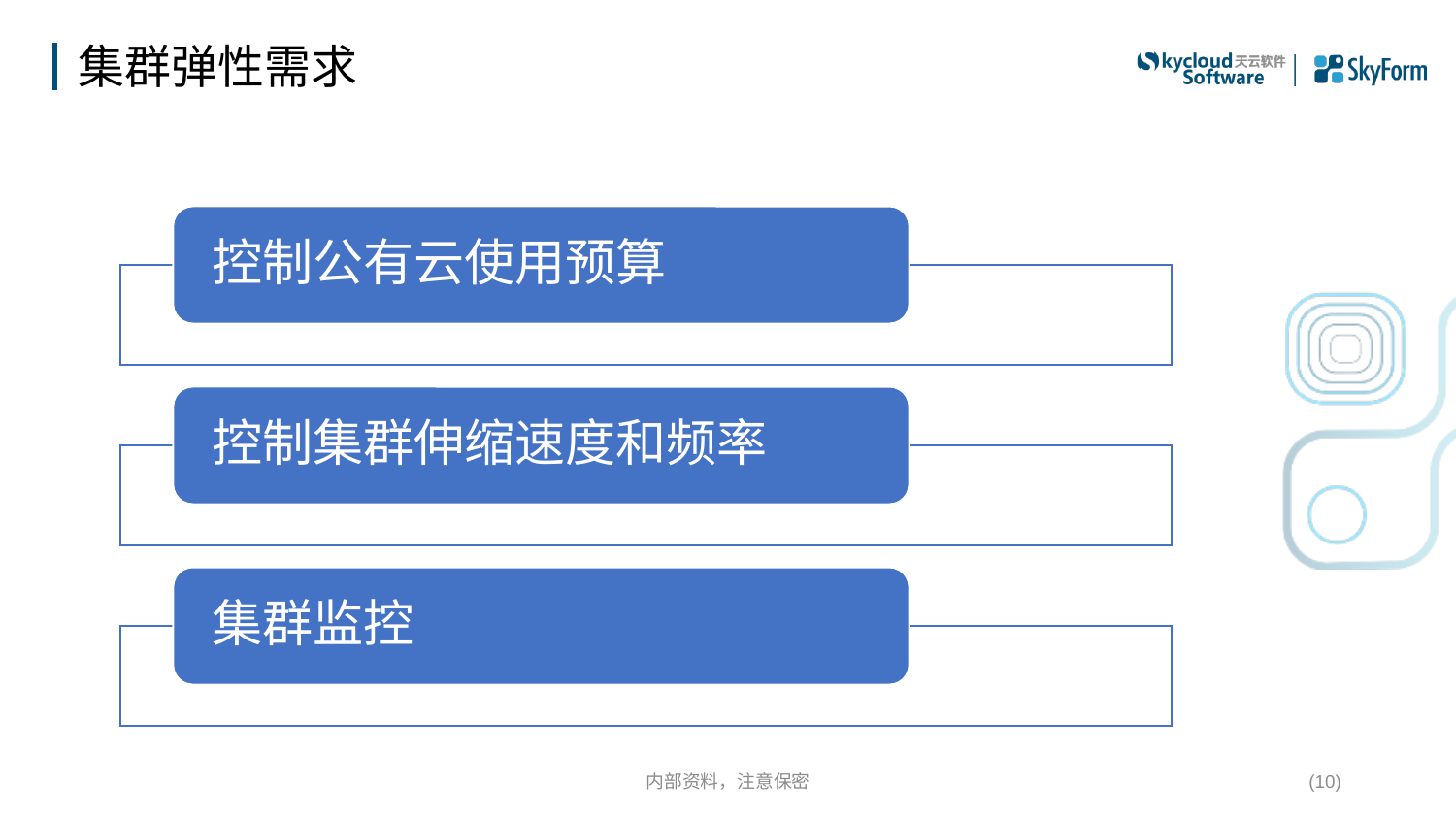

# 集群弹性需求
控制公有云使用预算
控制集群伸缩速度和频率
集群监控
内部资料，注意保密
(10)